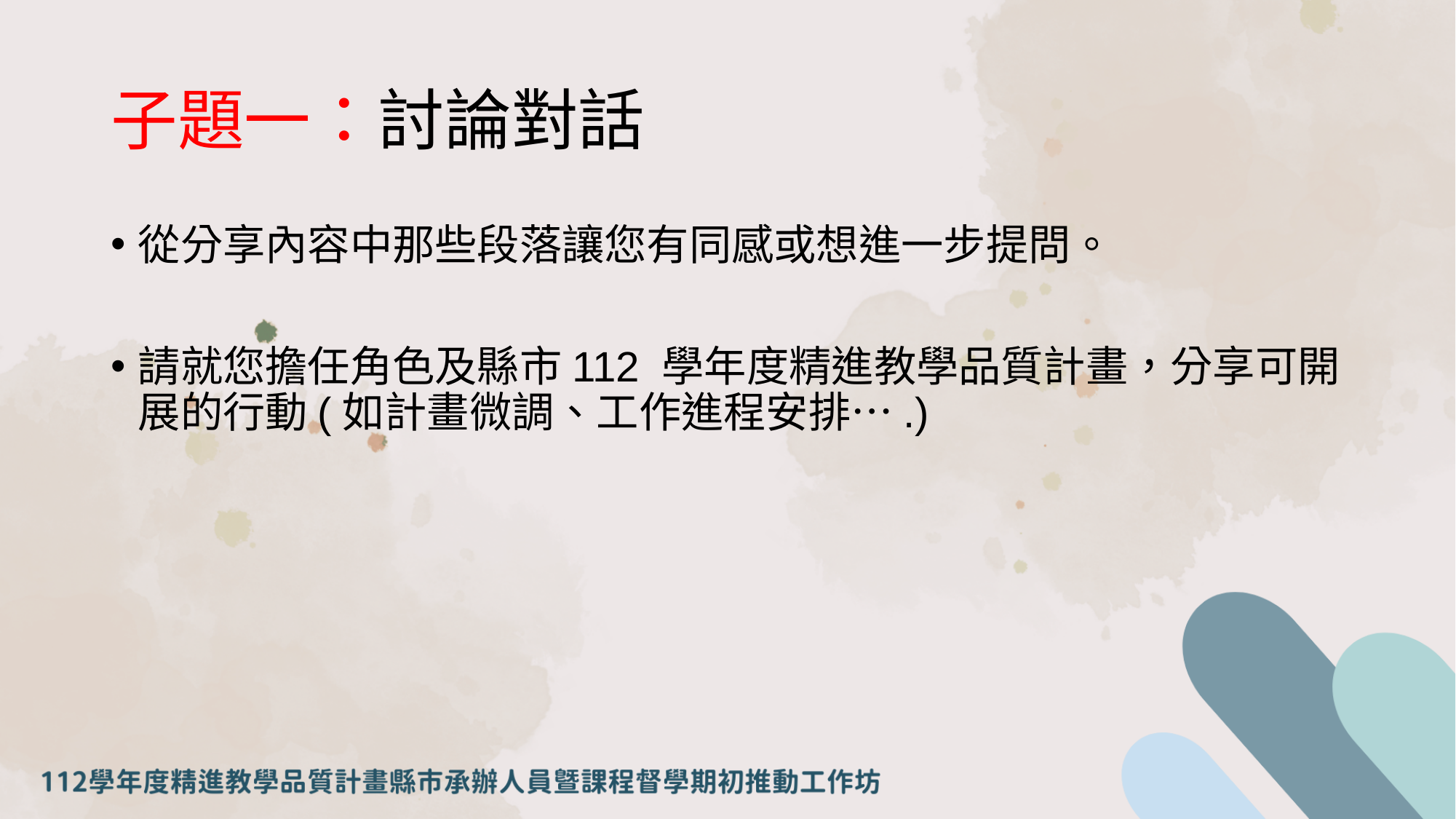

# 子題一：討論對話
從分享內容中那些段落讓您有同感或想進一步提問。

請就您擔任角色及縣市112 學年度精進教學品質計畫，分享可開展的行動(如計畫微調、工作進程安排….)